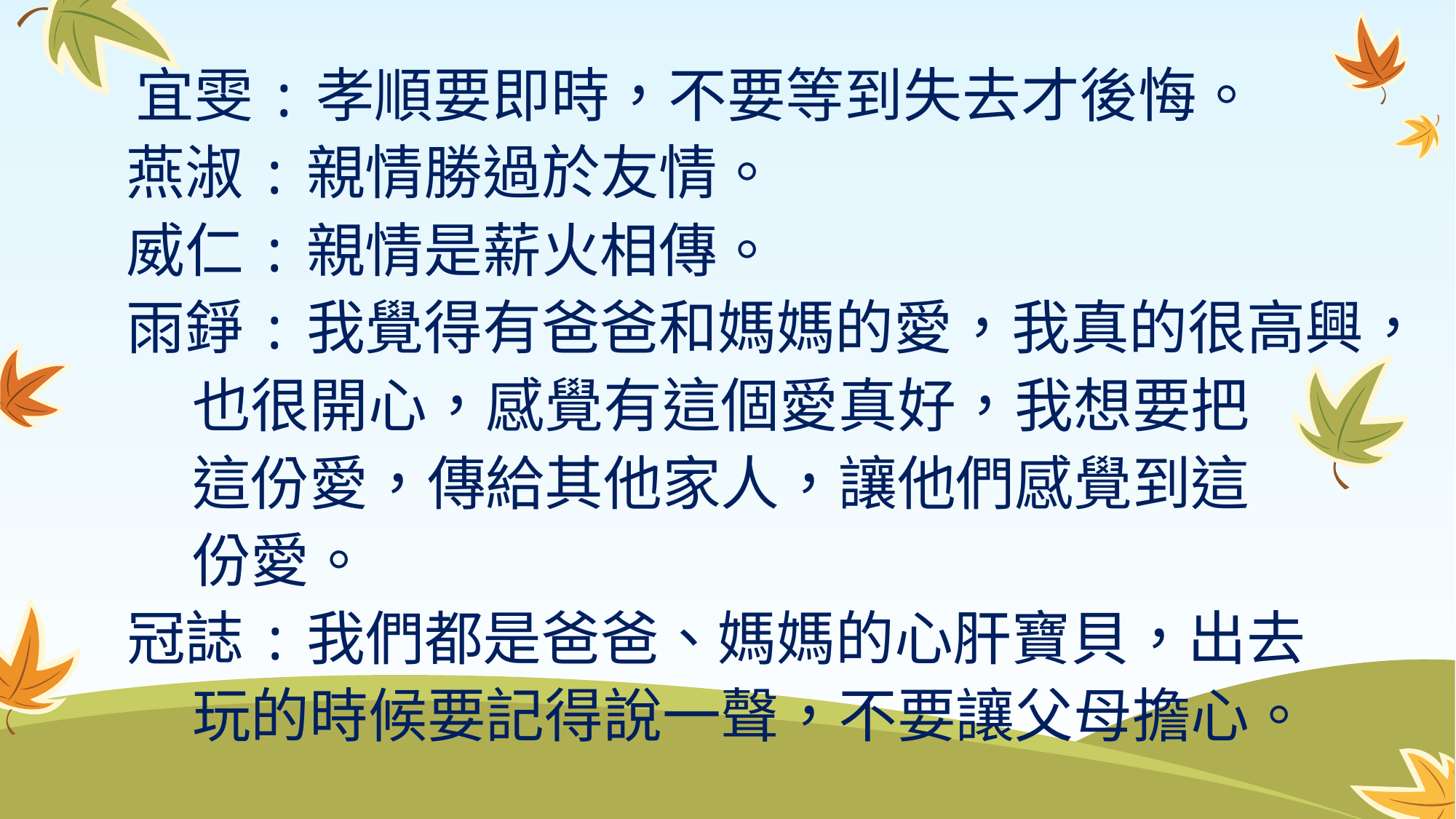

宜雯:孝順要即時，不要等到失去才後悔。
燕淑:親情勝過於友情。
威仁:親情是薪火相傳。
雨錚:我覺得有爸爸和媽媽的愛，我真的很高興，
      也很開心，感覺有這個愛真好，我想要把
      這份愛，傳給其他家人，讓他們感覺到這
      份愛。
 冠誌:我們都是爸爸、媽媽的心肝寶貝，出去
      玩的時候要記得說一聲，不要讓父母擔心。